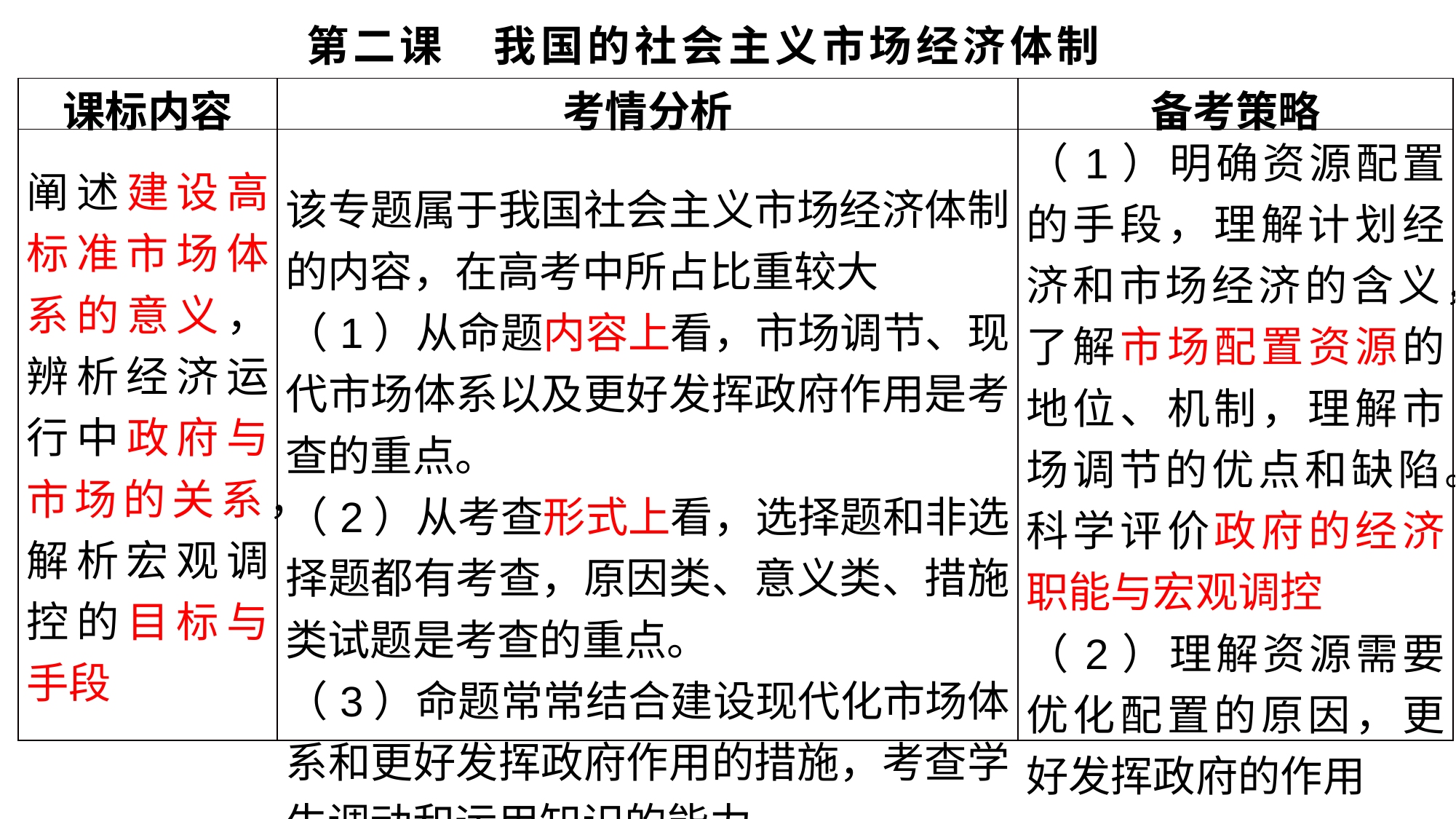

聿见思政统编新教材教学网 www.yjsz2020.cn 原创作品
第二课　我国的社会主义市场经济体制
| 课标内容 | 考情分析 | 备考策略 |
| --- | --- | --- |
| 阐述建设高标准市场体系的意义，辨析经济运行中政府与市场的关系，解析宏观调控的目标与手段 | 该专题属于我国社会主义市场经济体制的内容，在高考中所占比重较大 （1）从命题内容上看，市场调节、现代市场体系以及更好发挥政府作用是考查的重点。 （2）从考查形式上看，选择题和非选择题都有考查，原因类、意义类、措施类试题是考查的重点。 （3）命题常常结合建设现代化市场体系和更好发挥政府作用的措施，考查学生调动和运用知识的能力。 | （1）明确资源配置的手段，理解计划经济和市场经济的含义，了解市场配置资源的地位、机制，理解市场调节的优点和缺陷。科学评价政府的经济职能与宏观调控 （2）理解资源需要优化配置的原因，更好发挥政府的作用 |